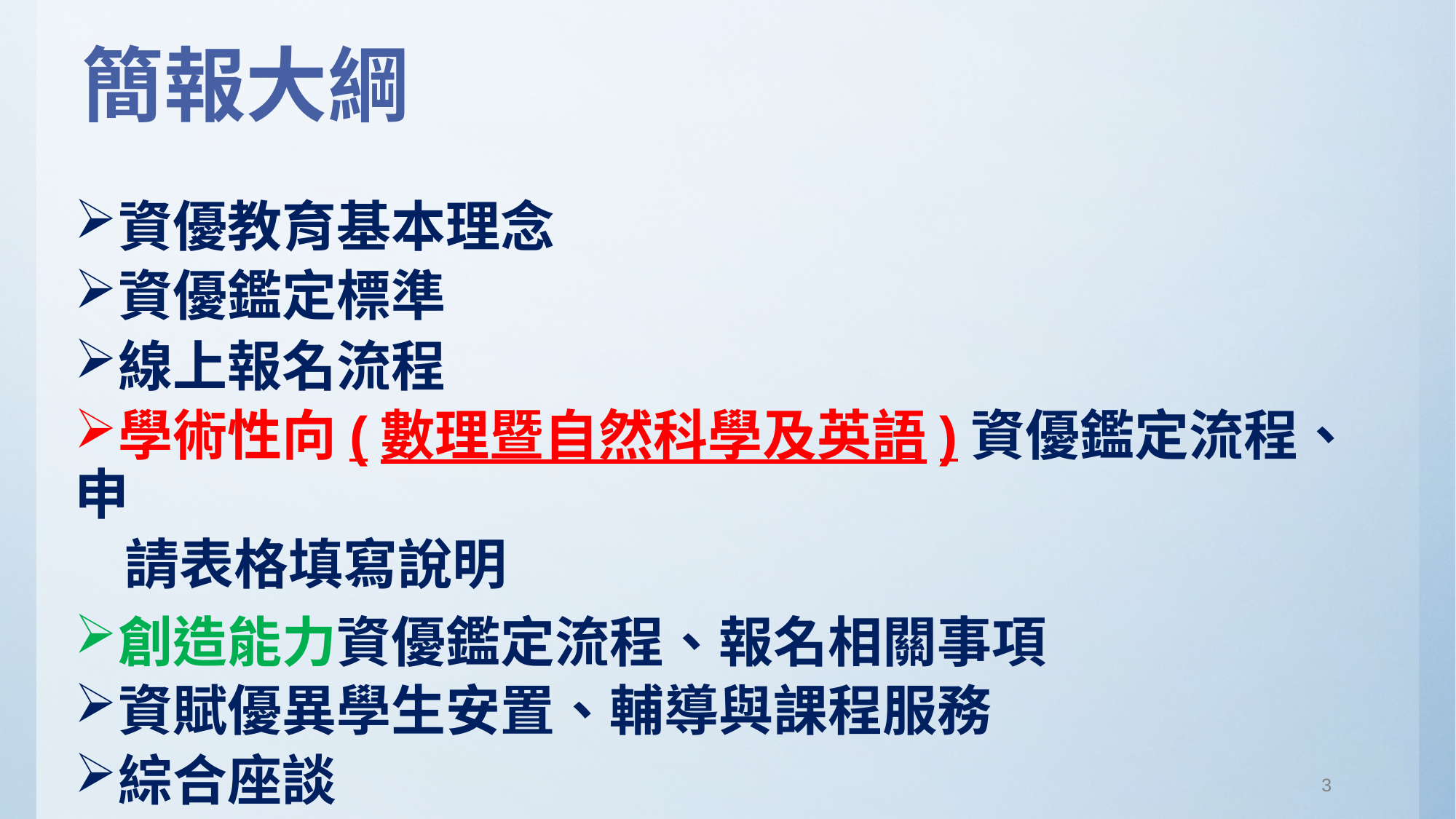

# 簡報大綱

資優教育基本理念
資優鑑定標準
線上報名流程
學術性向(數理暨自然科學及英語)資優鑑定流程、申
   請表格填寫說明
創造能力資優鑑定流程、報名相關事項
資賦優異學生安置、輔導與課程服務
綜合座談

3